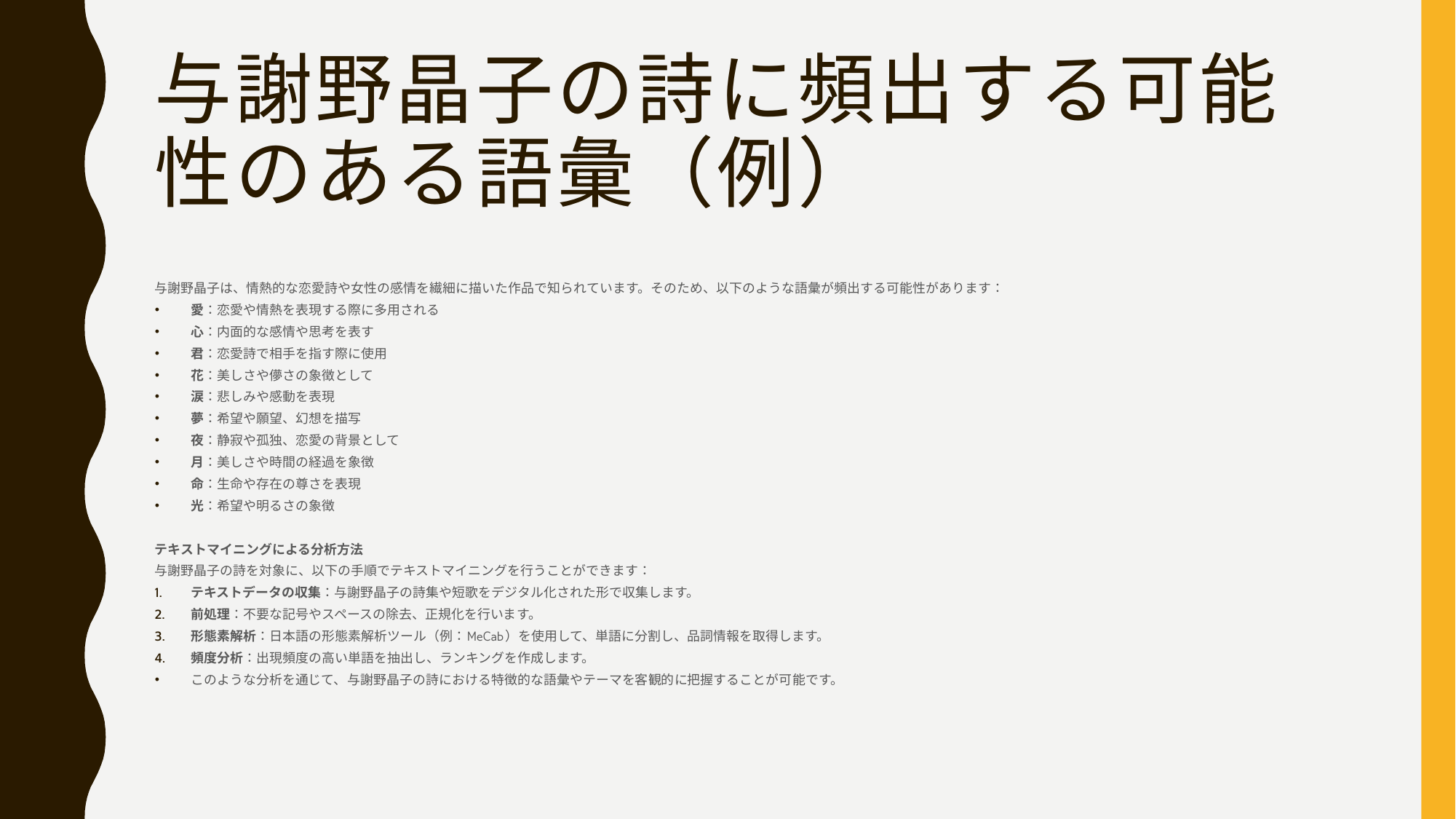

# 与謝野晶子の詩に頻出する可能性のある語彙（例）
与謝野晶子は、情熱的な恋愛詩や女性の感情を繊細に描いた作品で知られています。そのため、以下のような語彙が頻出する可能性があります：
愛：恋愛や情熱を表現する際に多用される
心：内面的な感情や思考を表す
君：恋愛詩で相手を指す際に使用
花：美しさや儚さの象徴として
涙：悲しみや感動を表現
夢：希望や願望、幻想を描写
夜：静寂や孤独、恋愛の背景として
月：美しさや時間の経過を象徴
命：生命や存在の尊さを表現
光：希望や明るさの象徴

テキストマイニングによる分析方法
与謝野晶子の詩を対象に、以下の手順でテキストマイニングを行うことができます：
テキストデータの収集：与謝野晶子の詩集や短歌をデジタル化された形で収集します。
前処理：不要な記号やスペースの除去、正規化を行います。
形態素解析：日本語の形態素解析ツール（例：MeCab）を使用して、単語に分割し、品詞情報を取得します。
頻度分析：出現頻度の高い単語を抽出し、ランキングを作成します。
このような分析を通じて、与謝野晶子の詩における特徴的な語彙やテーマを客観的に把握することが可能です。